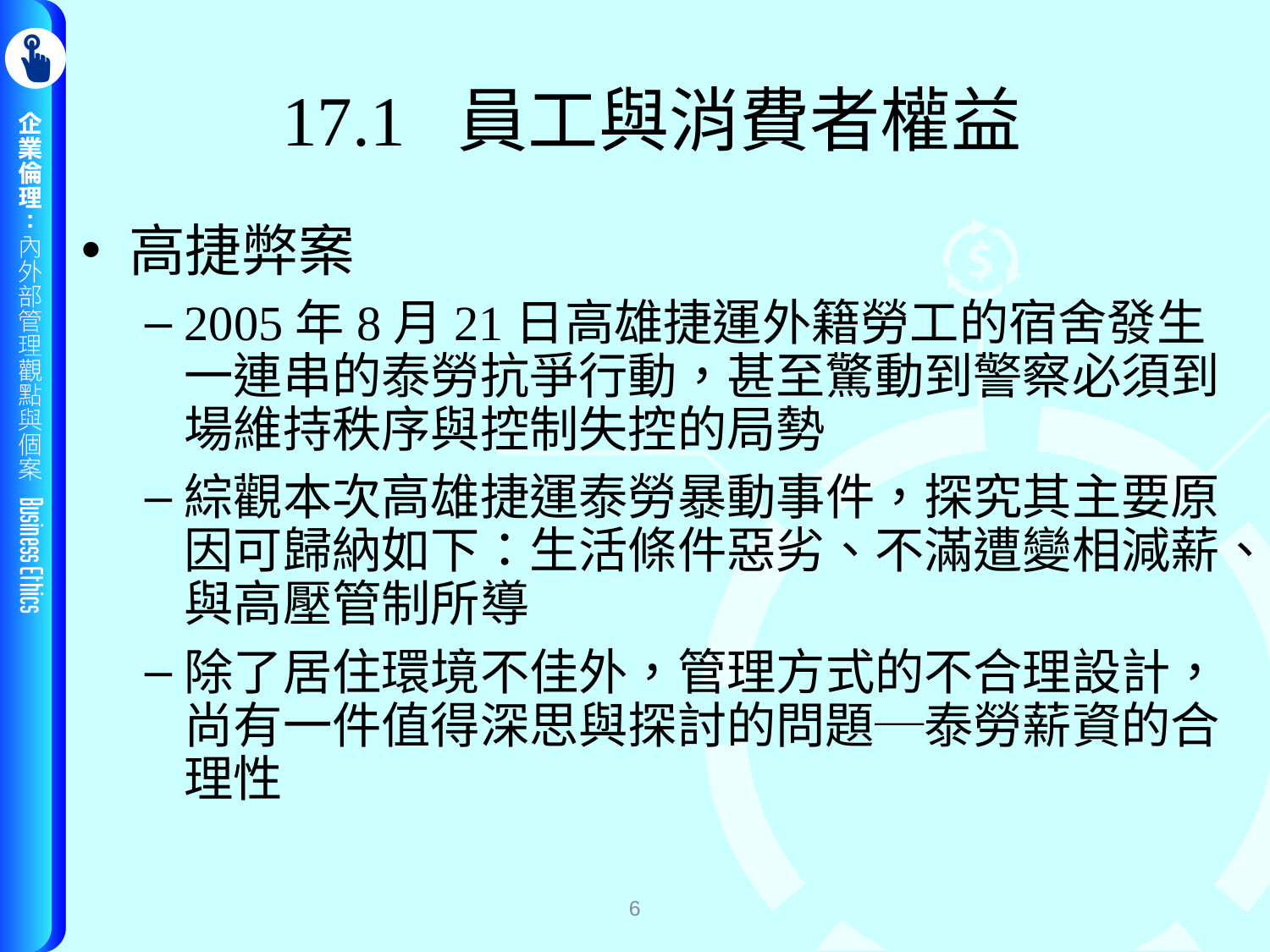

# 17.1  員工與消費者權益
高捷弊案
2005年8月21日高雄捷運外籍勞工的宿舍發生一連串的泰勞抗爭行動，甚至驚動到警察必須到場維持秩序與控制失控的局勢
綜觀本次高雄捷運泰勞暴動事件，探究其主要原因可歸納如下：生活條件惡劣、不滿遭變相減薪、與高壓管制所導
除了居住環境不佳外，管理方式的不合理設計，尚有一件值得深思與探討的問題─泰勞薪資的合理性
6